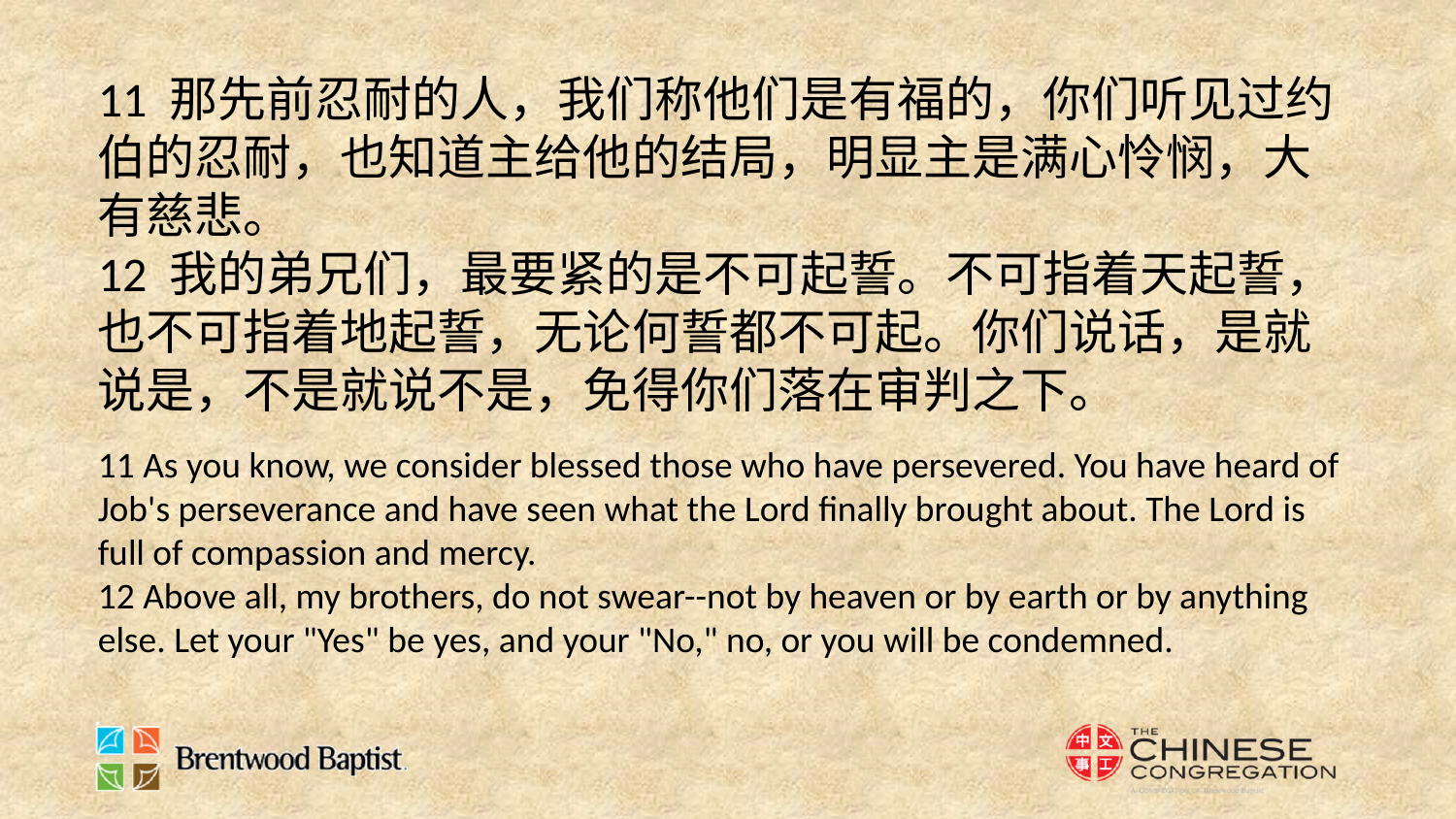

11 那先前忍耐的人，我们称他们是有福的，你们听见过约伯的忍耐，也知道主给他的结局，明显主是满心怜悯，大有慈悲。
12 我的弟兄们，最要紧的是不可起誓。不可指着天起誓，也不可指着地起誓，无论何誓都不可起。你们说话，是就说是，不是就说不是，免得你们落在审判之下。

11 As you know, we consider blessed those who have persevered. You have heard of Job's perseverance and have seen what the Lord finally brought about. The Lord is full of compassion and mercy.
12 Above all, my brothers, do not swear--not by heaven or by earth or by anything else. Let your "Yes" be yes, and your "No," no, or you will be condemned.